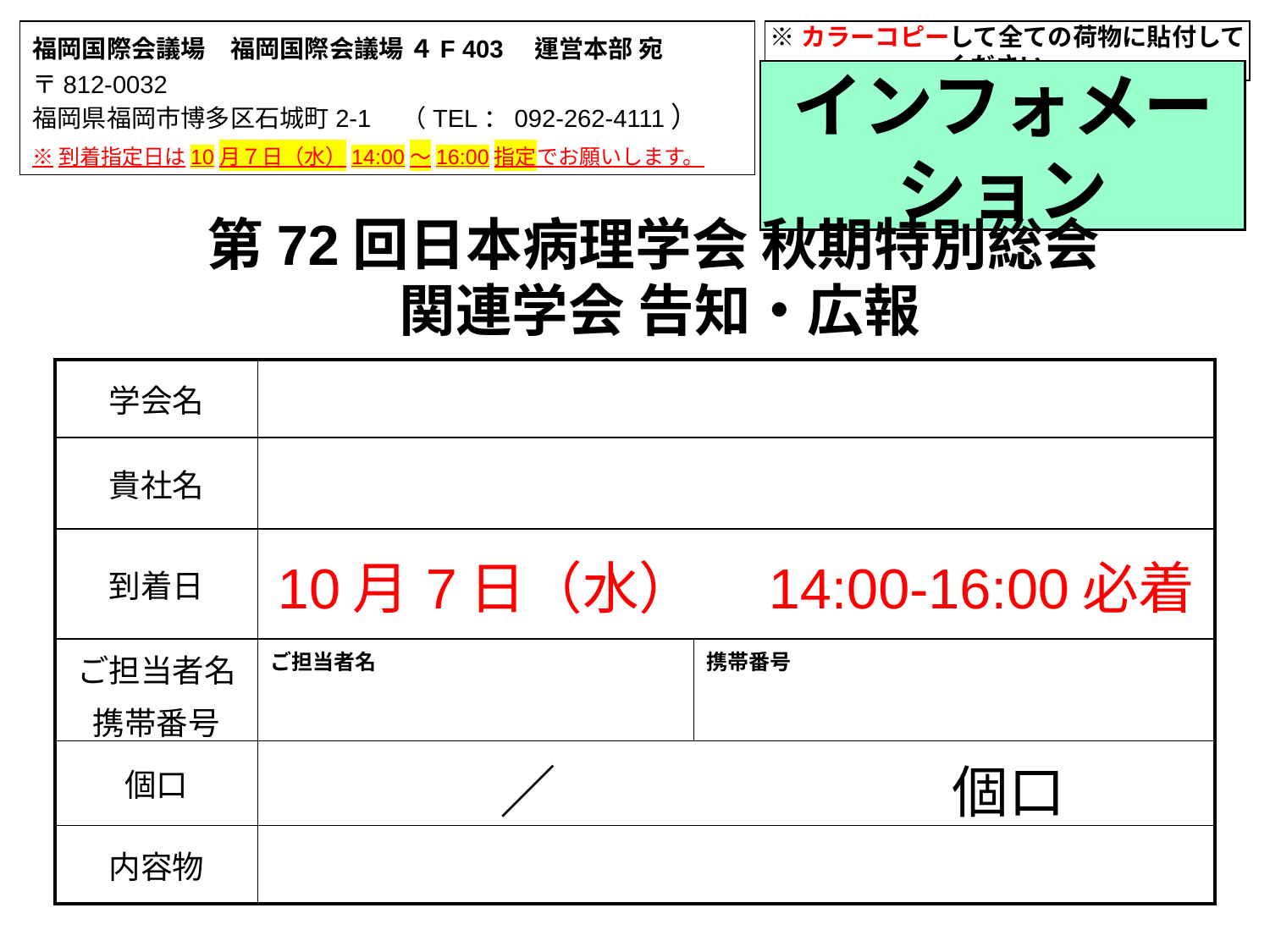

福岡国際会議場　福岡国際会議場 ４F 403　運営本部 宛
〒812-0032
福岡県福岡市博多区石城町2-1　（TEL：092-262-4111）
※到着指定日は10月７日（水）14:00～16:00指定でお願いします。
※カラーコピーして全ての荷物に貼付してください。
インフォメーション
第72回日本病理学会 秋期特別総会
関連学会 告知・広報
| 学会名 |  |  |
| --- | --- | --- |
| 貴社名 |  |  |
| 到着日 | 10月7日（水）　14:00-16:00必着 |  |
| ご担当者名 携帯番号 | ご担当者名 | 携帯番号 |
| 個口 | ／　　　　　　　個口 |  |
| 内容物 |  |  |